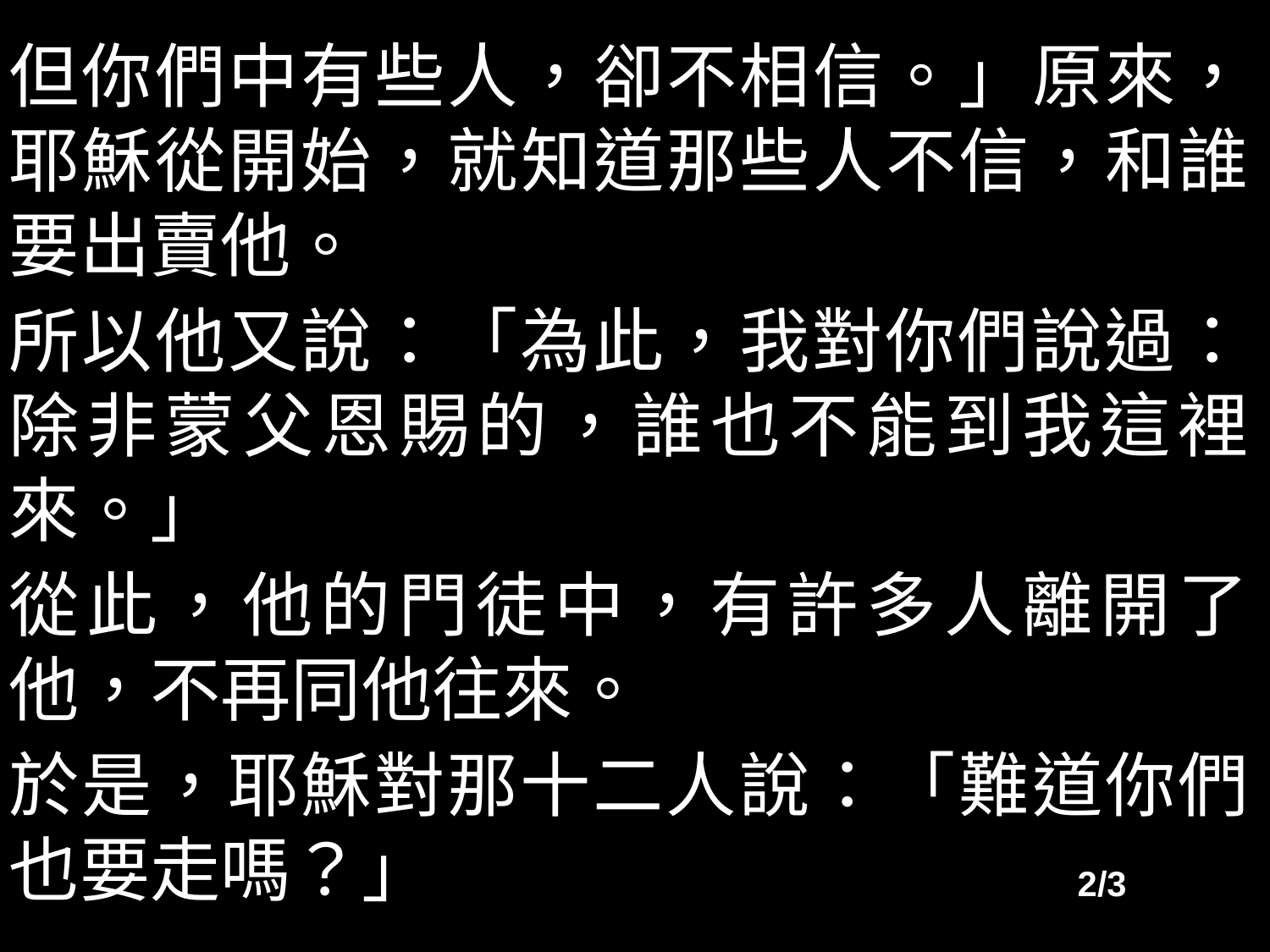

但你們中有些人，卻不相信。」原來，耶穌從開始，就知道那些人不信，和誰要出賣他。
所以他又說：「為此，我對你們說過：除非蒙父恩賜的，誰也不能到我這裡來。」
從此，他的門徒中，有許多人離開了他，不再同他往來。
於是，耶穌對那十二人說：「難道你們也要走嗎？」

2/3